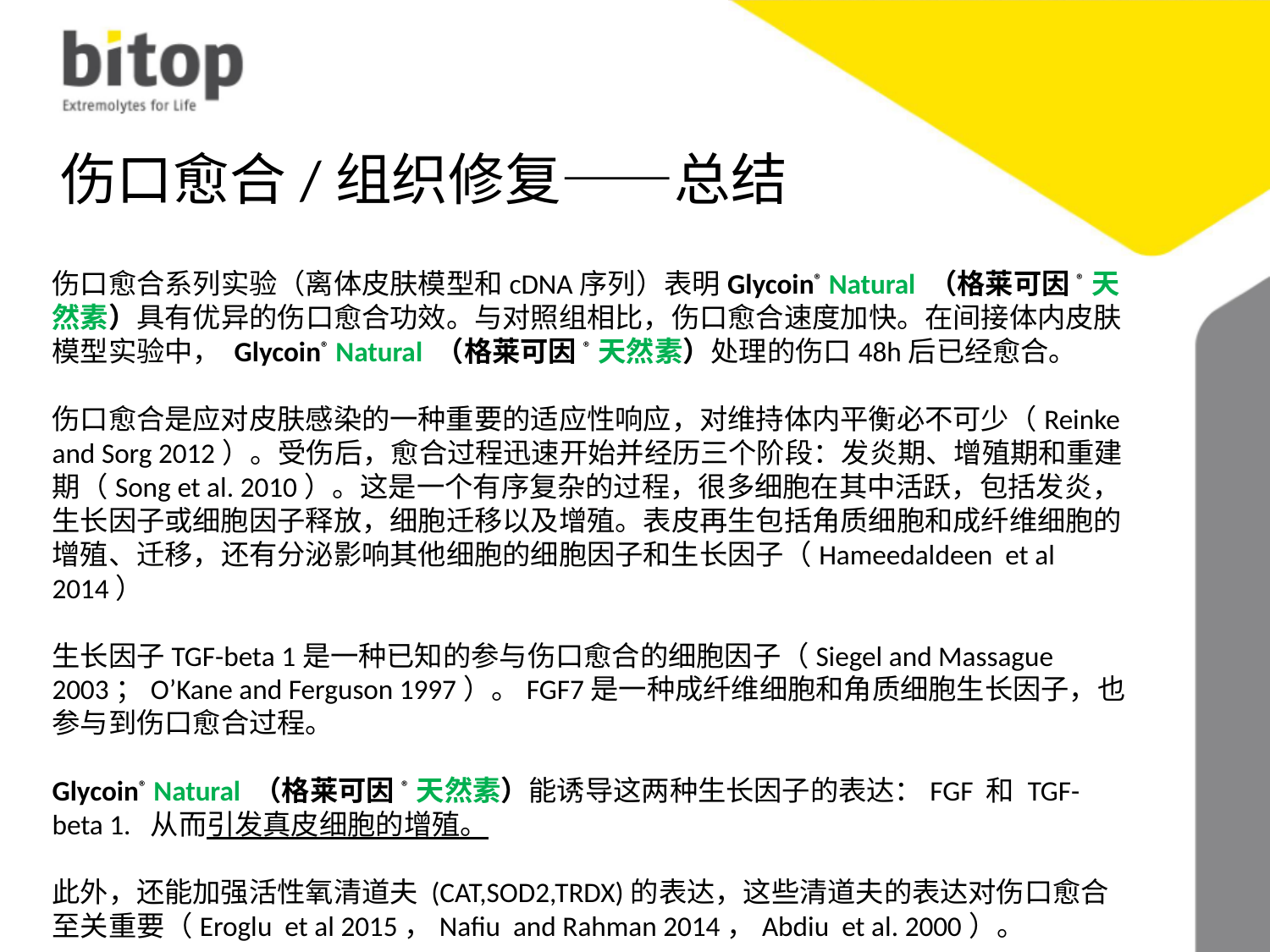

# 伤口愈合/组织修复——总结
伤口愈合系列实验（离体皮肤模型和cDNA序列）表明Glycoin® Natural （格莱可因®天然素）具有优异的伤口愈合功效。与对照组相比，伤口愈合速度加快。在间接体内皮肤模型实验中， Glycoin® Natural （格莱可因®天然素）处理的伤口48h后已经愈合。

伤口愈合是应对皮肤感染的一种重要的适应性响应，对维持体内平衡必不可少（Reinke and Sorg 2012）。受伤后，愈合过程迅速开始并经历三个阶段：发炎期、增殖期和重建期（Song et al. 2010）。这是一个有序复杂的过程，很多细胞在其中活跃，包括发炎，生长因子或细胞因子释放，细胞迁移以及增殖。表皮再生包括角质细胞和成纤维细胞的增殖、迁移，还有分泌影响其他细胞的细胞因子和生长因子（Hameedaldeen  et al 2014）

生长因子TGF-beta 1是一种已知的参与伤口愈合的细胞因子（Siegel and Massague 2003；O’Kane and Ferguson 1997）。FGF7是一种成纤维细胞和角质细胞生长因子，也参与到伤口愈合过程。

Glycoin® Natural （格莱可因®天然素）能诱导这两种生长因子的表达：FGF 和 TGF-beta 1.  从而引发真皮细胞的增殖。

此外，还能加强活性氧清道夫 (CAT,SOD2,TRDX)的表达，这些清道夫的表达对伤口愈合至关重要（Eroglu  et al 2015，Nafiu  and Rahman 2014，Abdiu  et al. 2000）。